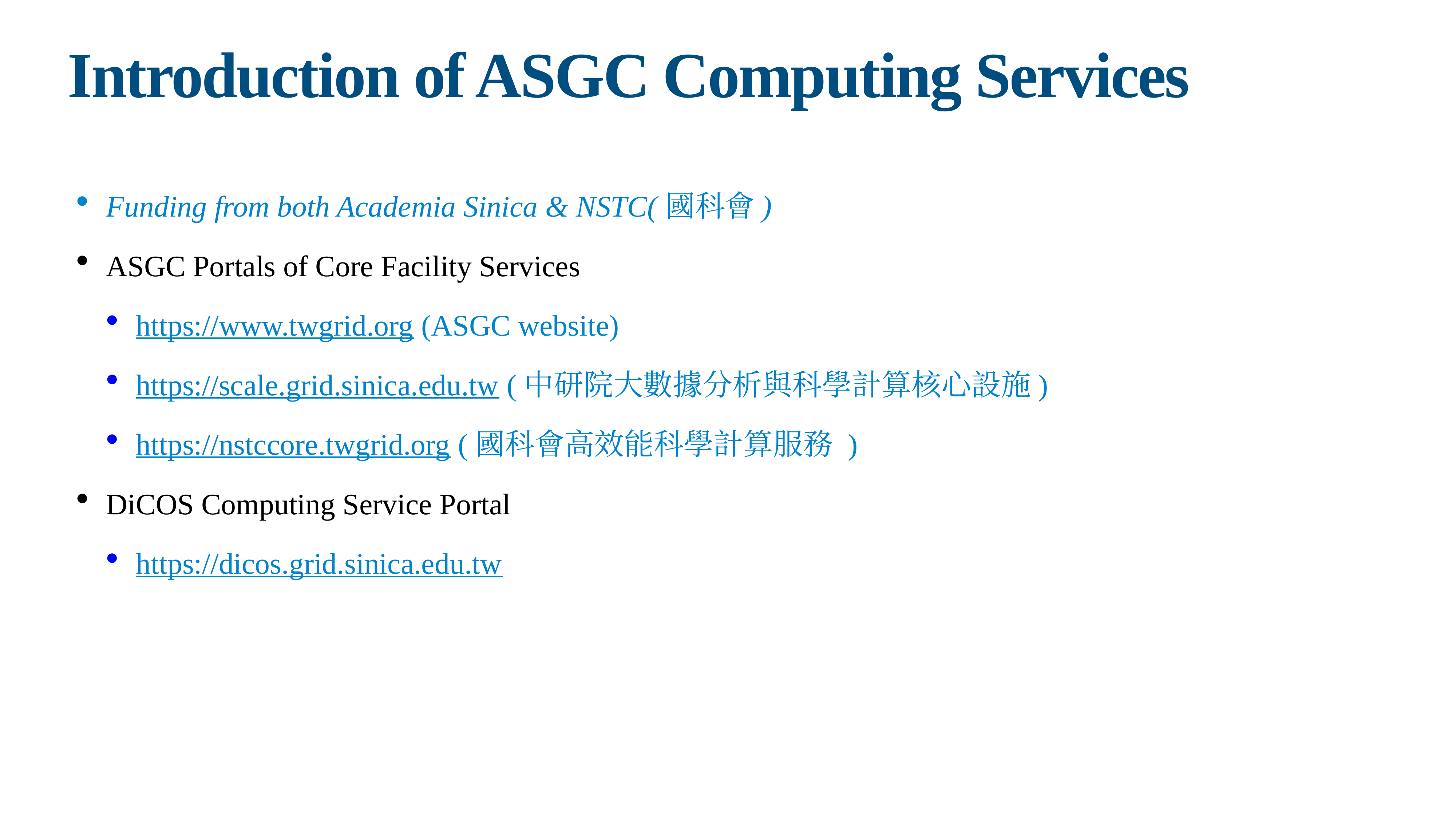

# Introduction of ASGC Computing Services
Funding from both Academia Sinica & NSTC(國科會)
ASGC Portals of Core Facility Services
https://www.twgrid.org (ASGC website)
https://scale.grid.sinica.edu.tw (中研院大數據分析與科學計算核心設施)
https://nstccore.twgrid.org (國科會高效能科學計算服務 )
DiCOS Computing Service Portal
https://dicos.grid.sinica.edu.tw